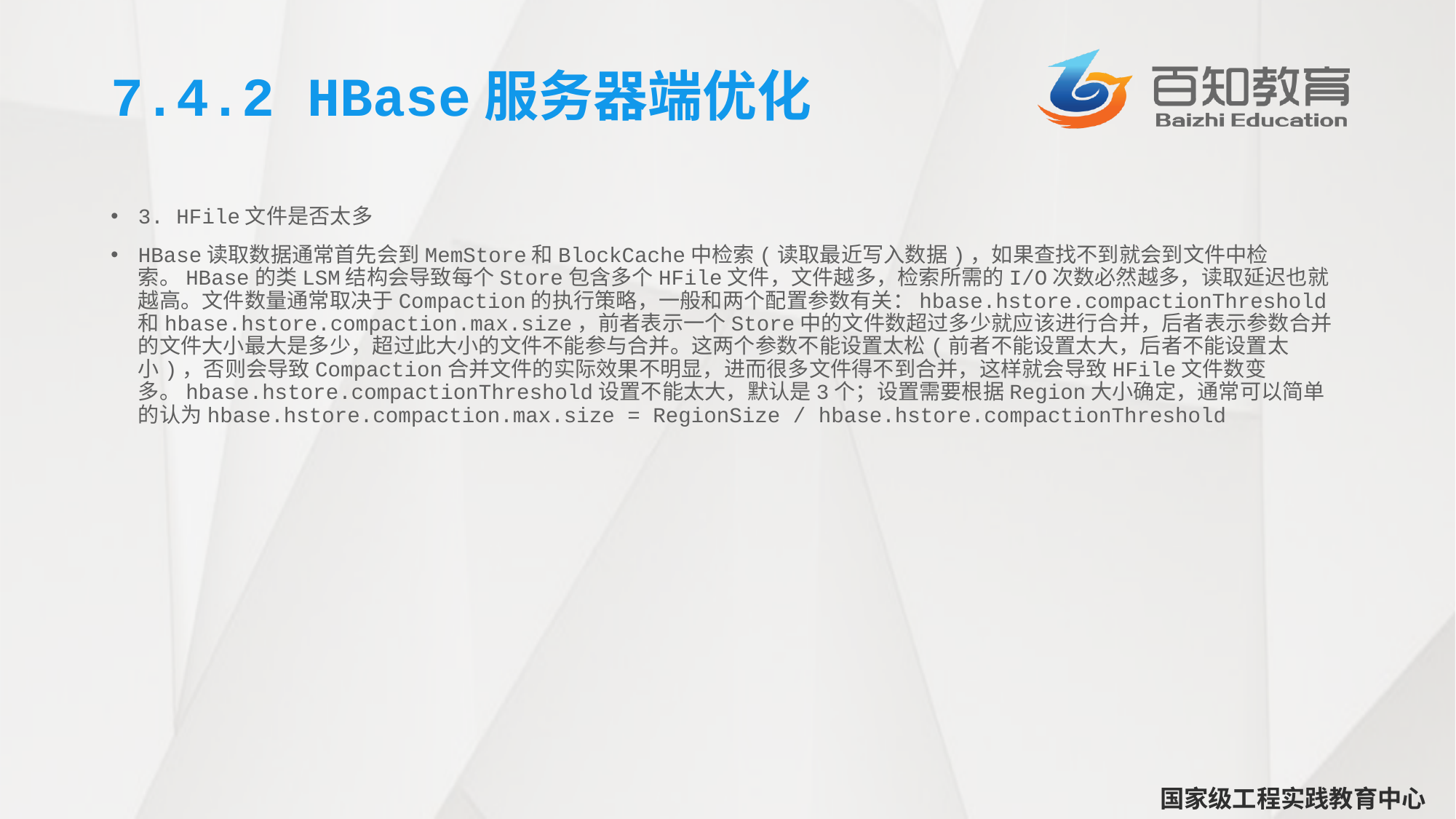

# 7.4.2 HBase服务器端优化
3. HFile文件是否太多
HBase读取数据通常首先会到MemStore和BlockCache中检索(读取最近写入数据)，如果查找不到就会到文件中检索。HBase的类LSM结构会导致每个Store包含多个HFile文件，文件越多，检索所需的I/O次数必然越多，读取延迟也就越高。文件数量通常取决于Compaction的执行策略，一般和两个配置参数有关：hbase.hstore.compactionThreshold和hbase.hstore.compaction.max.size，前者表示一个Store中的文件数超过多少就应该进行合并，后者表示参数合并的文件大小最大是多少，超过此大小的文件不能参与合并。这两个参数不能设置太松(前者不能设置太大，后者不能设置太小)，否则会导致Compaction合并文件的实际效果不明显，进而很多文件得不到合并，这样就会导致HFile文件数变多。hbase.hstore.compactionThreshold设置不能太大，默认是3个；设置需要根据Region大小确定，通常可以简单的认为hbase.hstore.compaction.max.size = RegionSize / hbase.hstore.compactionThreshold